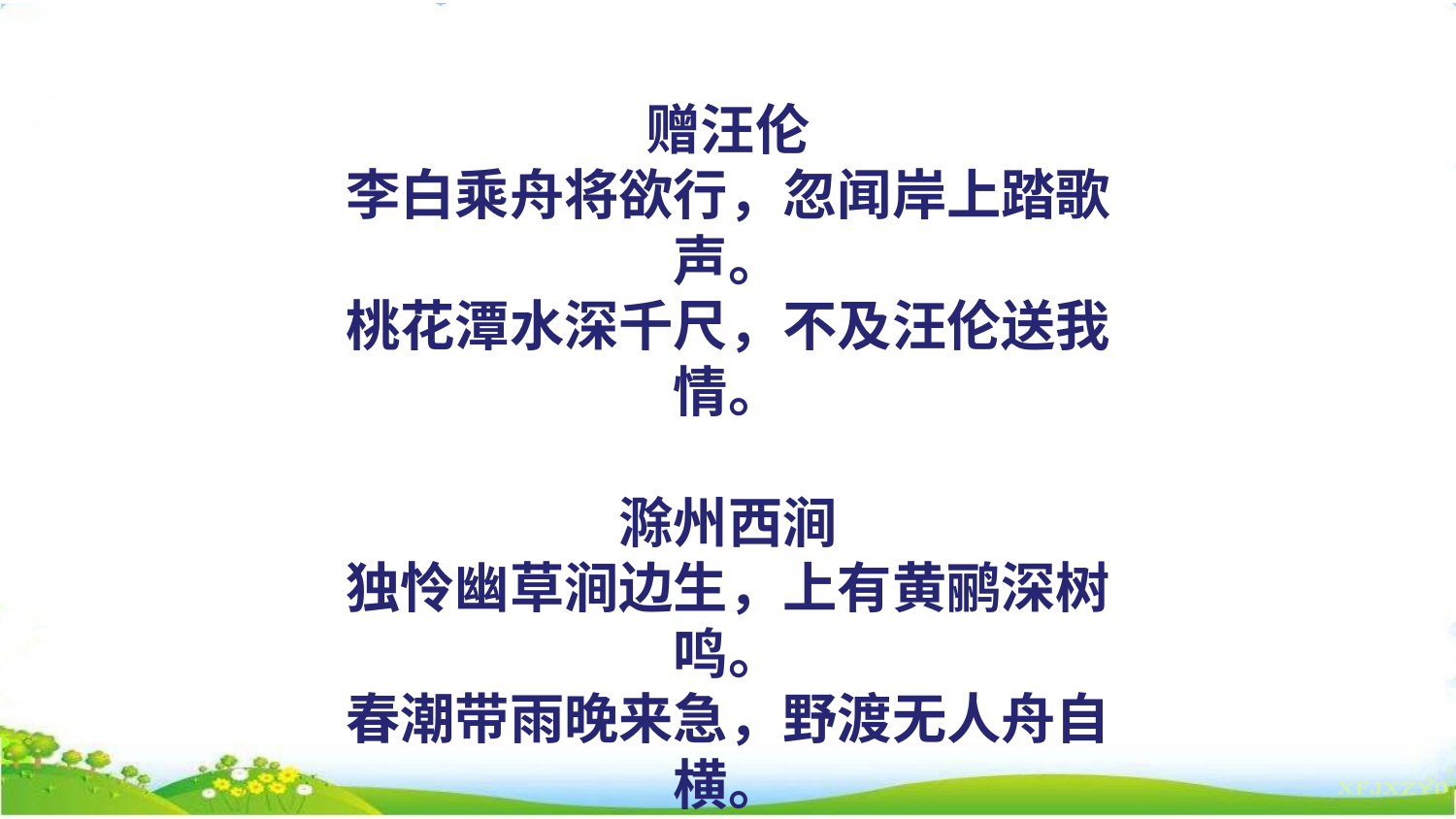

赠汪伦
李白乘舟将欲行，忽闻岸上踏歌声。
桃花潭水深千尺，不及汪伦送我情。

滁州西涧
独怜幽草涧边生，上有黄鹂深树鸣。
春潮带雨晚来急，野渡无人舟自横。